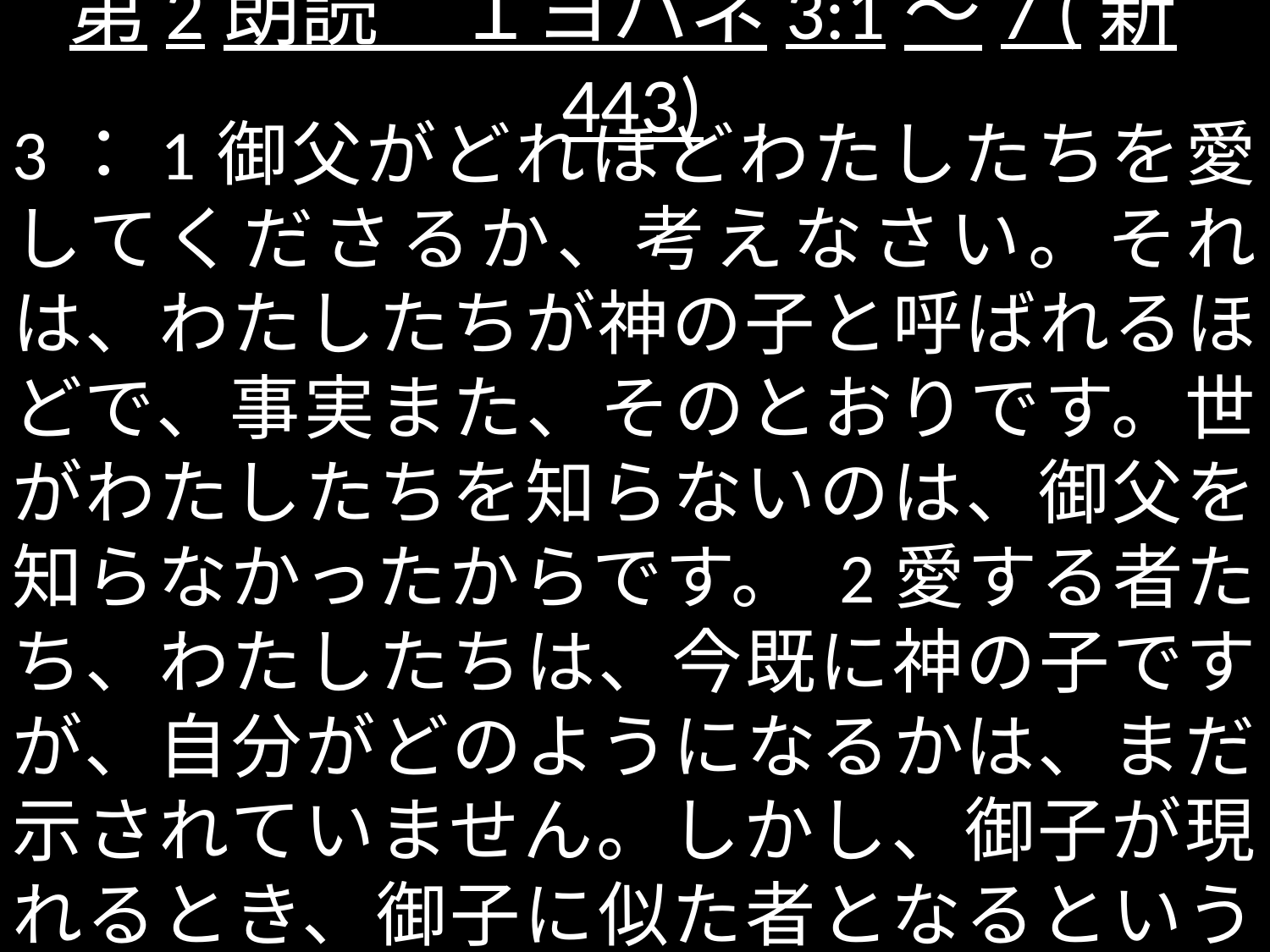

# 第2朗読　１ヨハネ3:1〜7 (新443)
3：1御父がどれほどわたしたちを愛してくださるか、考えなさい。それは、わたしたちが神の子と呼ばれるほどで、事実また、そのとおりです。世がわたしたちを知らないのは、御父を知らなかったからです。 2愛する者たち、わたしたちは、今既に神の子ですが、自分がどのようになるかは、まだ示されていません。しかし、御子が現れるとき、御子に似た者となるということを知っています。